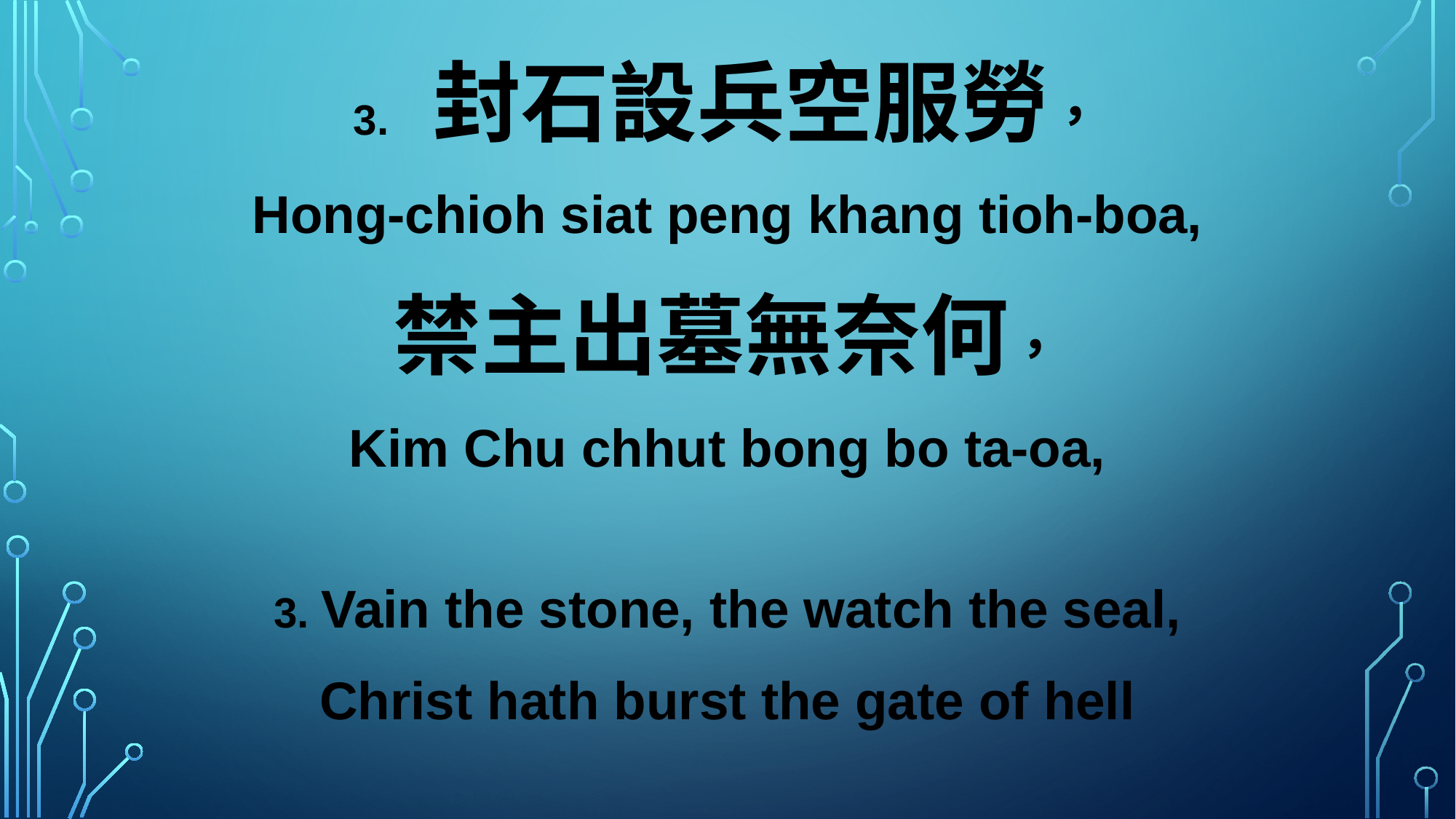

3. 封石設兵空服勞，
Hong-chioh siat peng khang tioh-boa,
禁主出墓無奈何，
Kim Chu chhut bong bo ta-oa,

3. Vain the stone, the watch the seal,
Christ hath burst the gate of hell